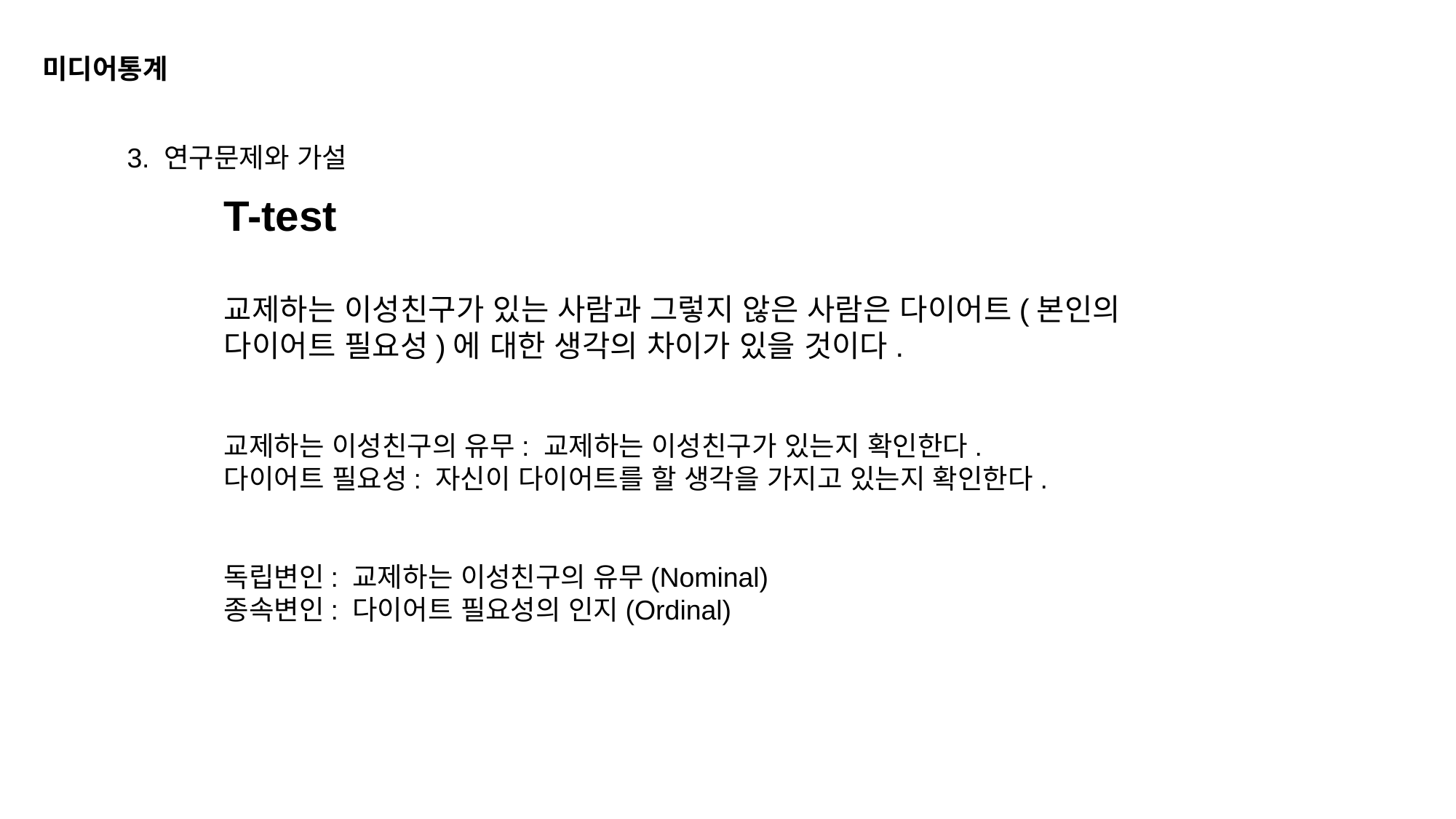

미디어통계
3. 연구문제와 가설
T-test

교제하는 이성친구가 있는 사람과 그렇지 않은 사람은 다이어트(본인의 다이어트 필요성)에 대한 생각의 차이가 있을 것이다.

교제하는 이성친구의 유무: 교제하는 이성친구가 있는지 확인한다.
다이어트 필요성: 자신이 다이어트를 할 생각을 가지고 있는지 확인한다.

독립변인: 교제하는 이성친구의 유무(Nominal)
종속변인: 다이어트 필요성의 인지(Ordinal)